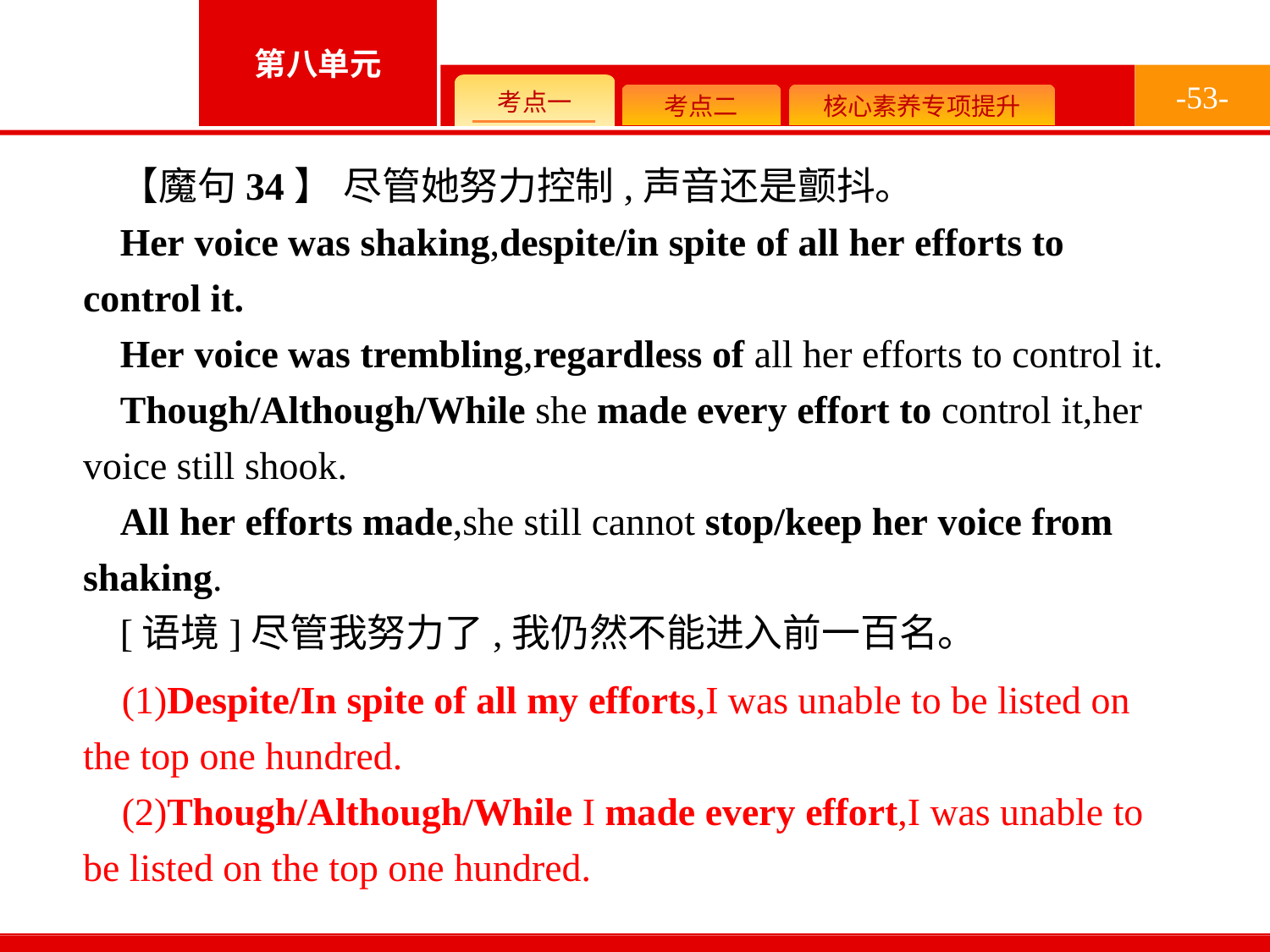

-53-
【魔句34】 尽管她努力控制,声音还是颤抖。
Her voice was shaking,despite/in spite of all her efforts to control it.
Her voice was trembling,regardless of all her efforts to control it.
Though/Although/While she made every effort to control it,her voice still shook.
All her efforts made,she still cannot stop/keep her voice from shaking.
[语境]尽管我努力了,我仍然不能进入前一百名。
(1)Despite/In spite of all my efforts,I was unable to be listed on the top one hundred.
(2)Though/Although/While I made every effort,I was unable to be listed on the top one hundred.